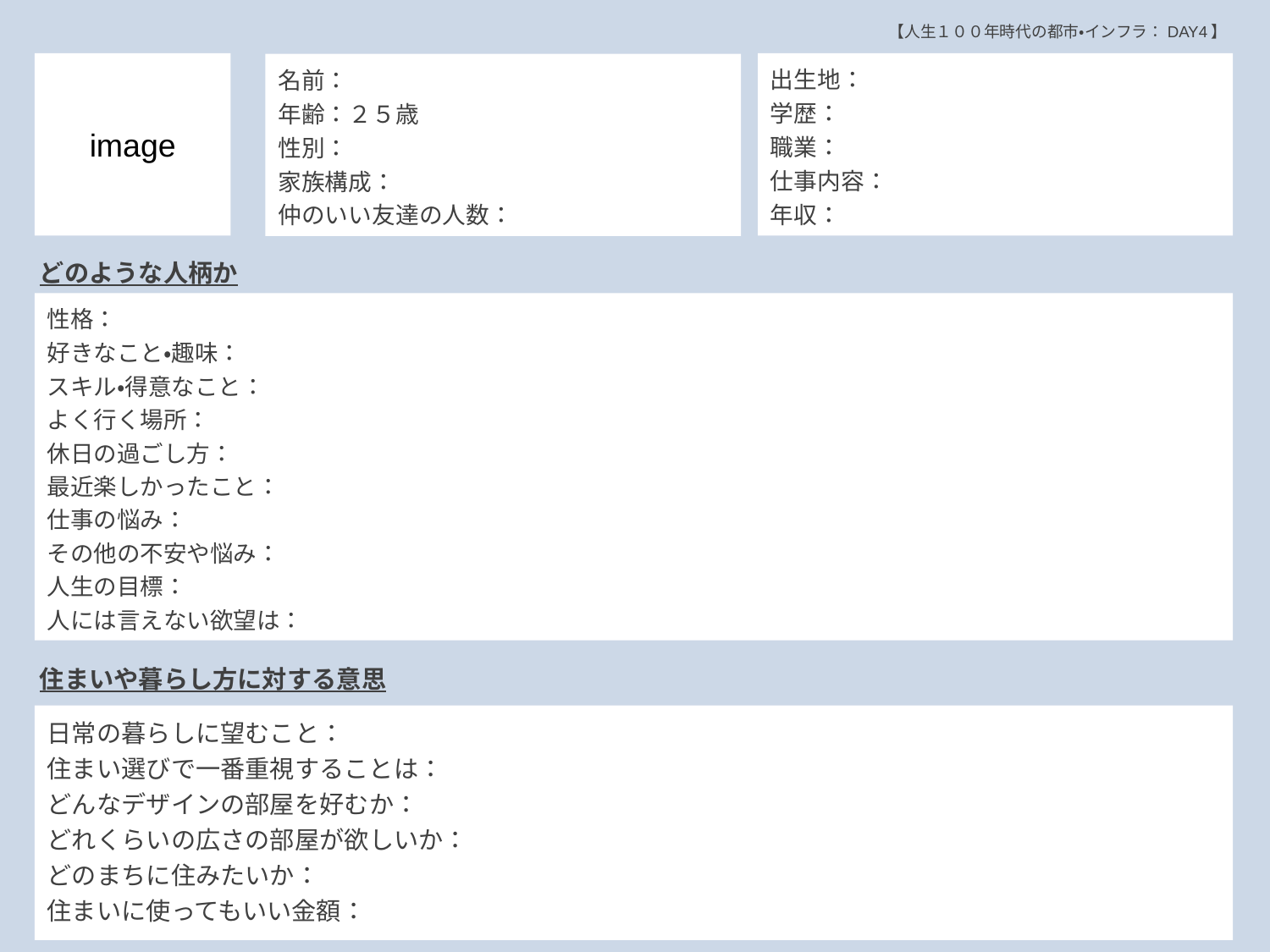

【人生１００年時代の都市・インフラ：DAY4】
image
出生地：
学歴：
職業：
仕事内容：
年収：
名前：
年齢：２５歳
性別：
家族構成：
仲のいい友達の人数：
どのような人柄か
性格：
好きなこと・趣味：
スキル・得意なこと：
よく行く場所：
休日の過ごし方：
最近楽しかったこと：
仕事の悩み：
その他の不安や悩み：
人生の目標：
人には言えない欲望は：
住まいや暮らし方に対する意思
日常の暮らしに望むこと：
住まい選びで一番重視することは：
どんなデザインの部屋を好むか：
どれくらいの広さの部屋が欲しいか：
どのまちに住みたいか：
住まいに使ってもいい金額：